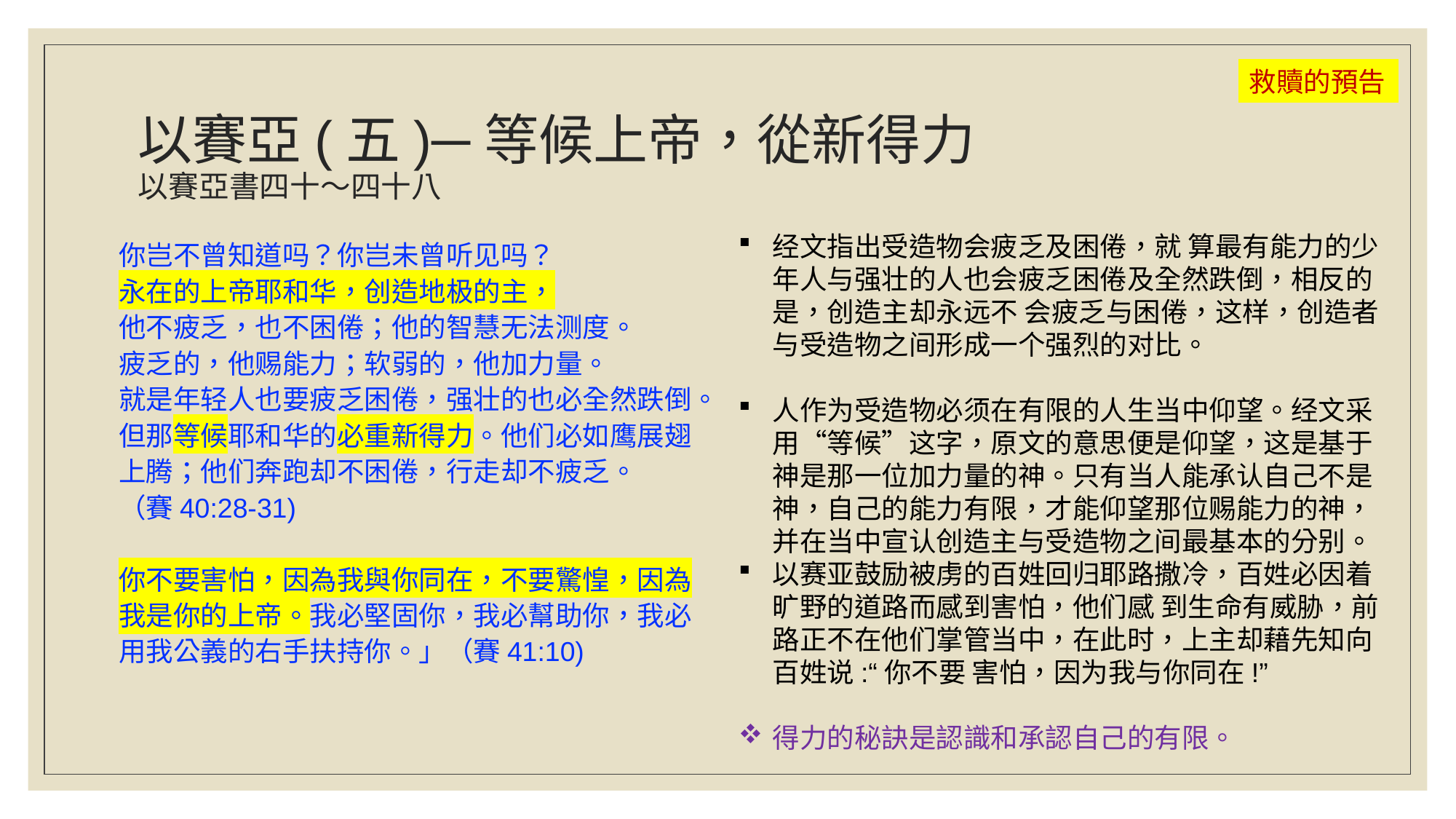

救贖的預告
# 以賽亞(五)─等候上帝，從新得力 以賽亞書四十～四十八
经文指出受造物会疲乏及困倦，就 算最有能力的少年人与强壮的人也会疲乏困倦及全然跌倒，相反的是，创造主却永远不 会疲乏与困倦，这样，创造者与受造物之间形成一个强烈的对比。

人作为受造物必须在有限的人生当中仰望。经文采用“等候”这字，原文的意思便是仰望，这是基于神是那一位加力量的神。只有当人能承认自己不是神，自己的能力有限，才能仰望那位赐能力的神，并在当中宣认创造主与受造物之间最基本的分别。
以赛亚鼓励被虏的百姓回归耶路撒冷，百姓必因着旷野的道路而感到害怕，他们感 到生命有威胁，前路正不在他们掌管当中，在此时，上主却藉先知向百姓说:“你不要 害怕，因为我与你同在!”

得力的秘訣是認識和承認自己的有限。
你岂不曾知道吗？你岂未曾听见吗？
永在的上帝耶和华，创造地极的主，
他不疲乏，也不困倦；他的智慧无法测度。
疲乏的，他赐能力；软弱的，他加力量。
就是年轻人也要疲乏困倦，强壮的也必全然跌倒。
但那等候耶和华的必重新得力。他们必如鹰展翅上腾；他们奔跑却不困倦，行走却不疲乏。
（賽40:28-31)

你不要害怕，因為我與你同在，不要驚惶，因為我是你的上帝。我必堅固你，我必幫助你，我必用我公義的右手扶持你。」（賽41:10)